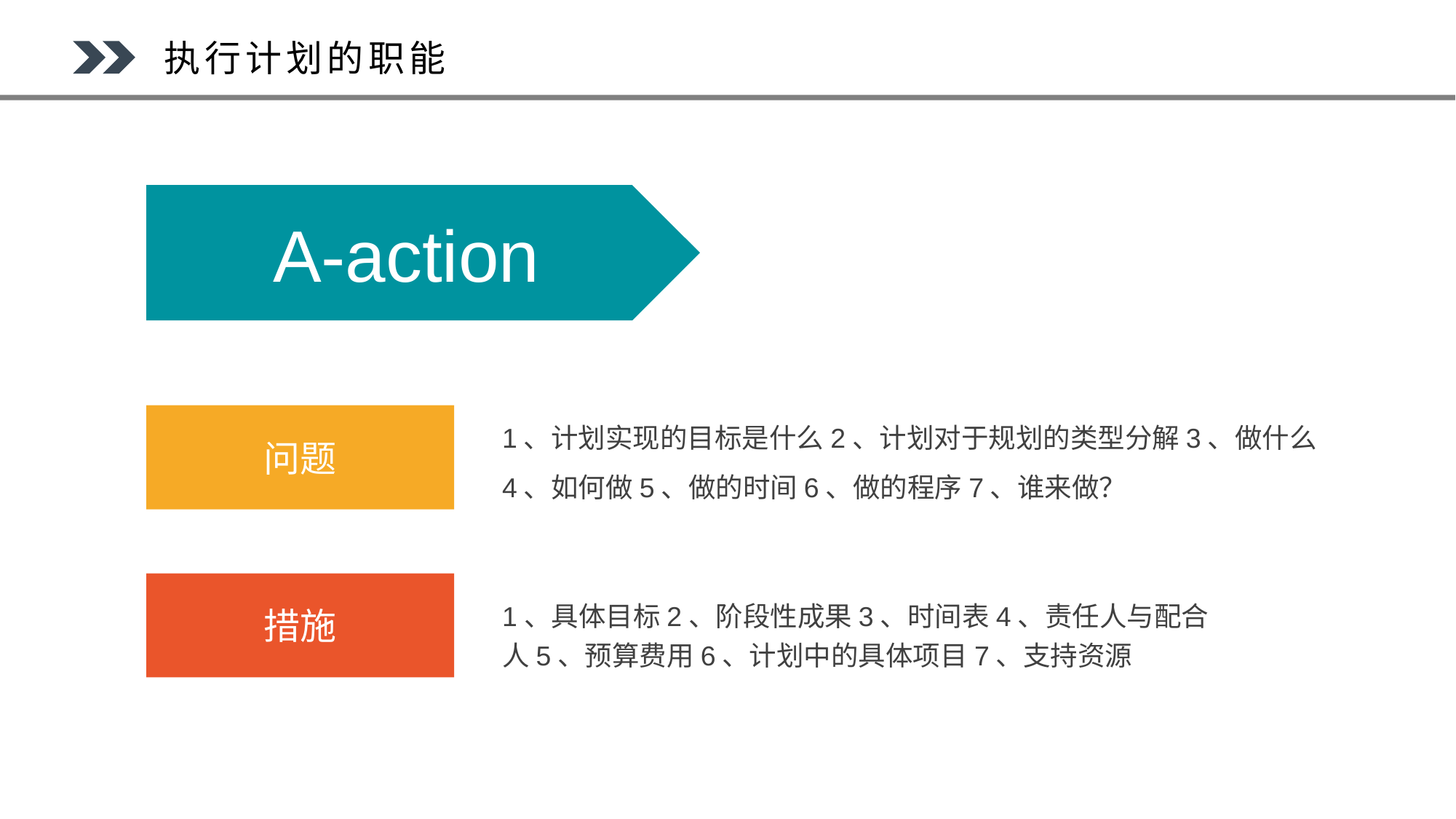

执行计划的职能

A-action
1、计划实现的目标是什么2、计划对于规划的类型分解3、做什么
4、如何做5、做的时间6、做的程序7、谁来做？
问题
措施
1、具体目标2、阶段性成果3、时间表4、责任人与配合人5、预算费用6、计划中的具体项目7、支持资源